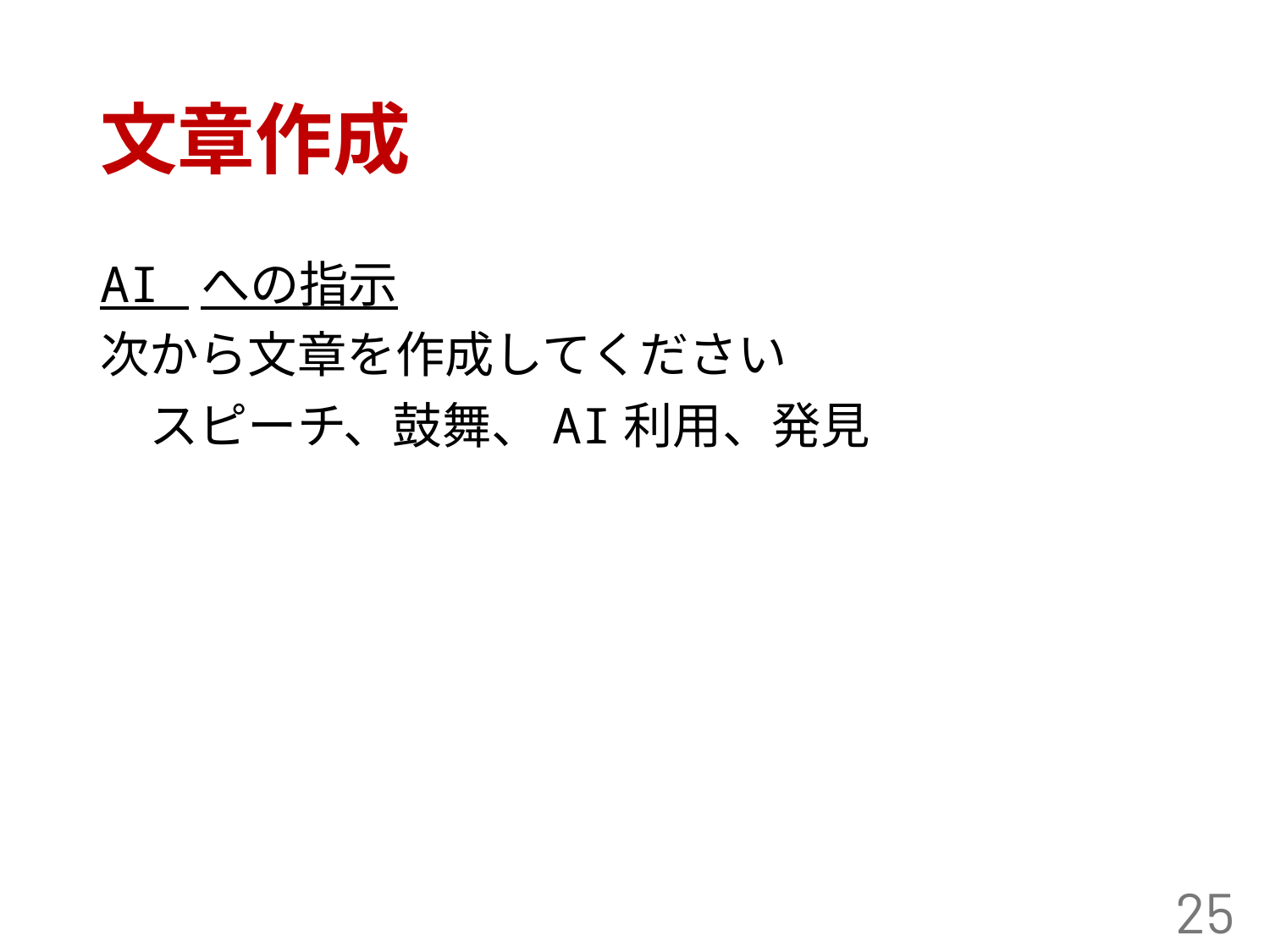

# 文章作成
AI への指示
次から文章を作成してください
　スピーチ、鼓舞、AI利用、発見
25